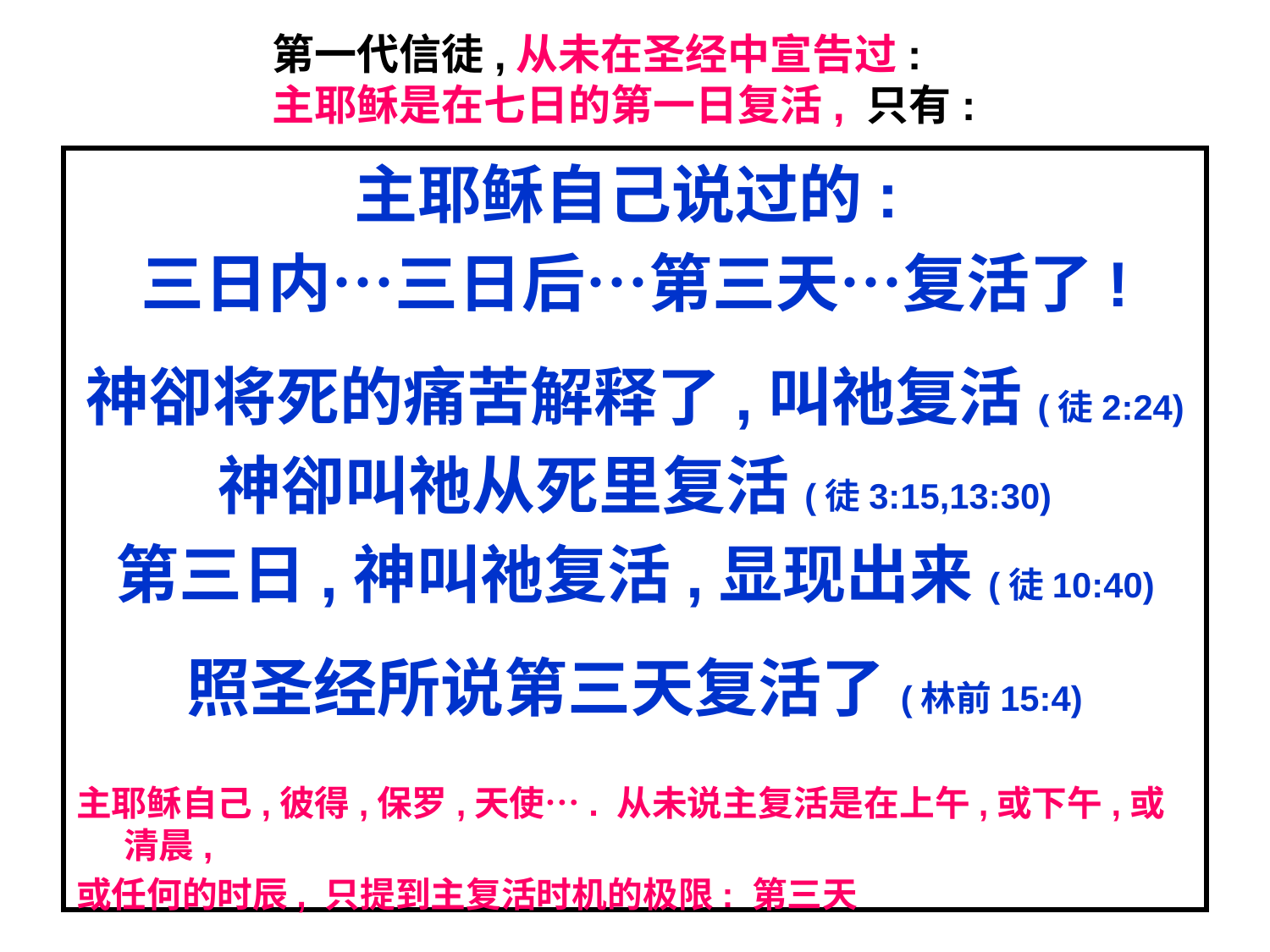

第一代信徒,从未在圣经中宣告过:
主耶稣是在七日的第一日复活, 只有:
主耶稣自己说过的:
三日内…三日后…第三天…复活了!

神卻将死的痛苦解释了,叫祂复活(徒2:24)
神卻叫祂从死里复活(徒3:15,13:30)
第三日,神叫祂复活,显现出来(徒10:40)

照圣经所说第三天复活了(林前15:4)

主耶稣自己,彼得,保罗,天使…. 从未说主复活是在上午,或下午,或清晨,
或任何的时辰, 只提到主复活时机的极限: 第三天